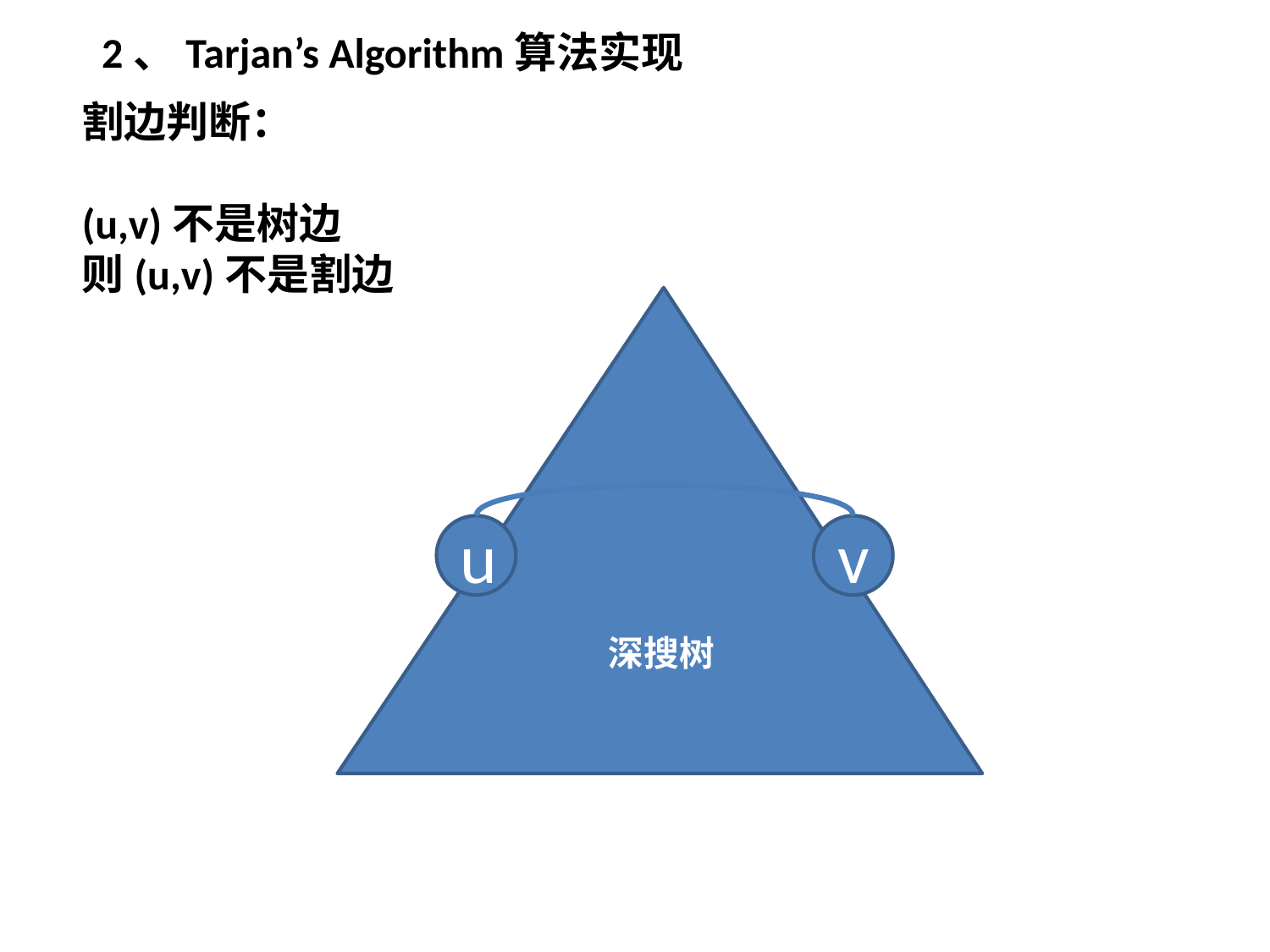

2、Tarjan’s Algorithm算法实现
割边判断：

(u,v)不是树边
则(u,v)不是割边
深搜树
u
v